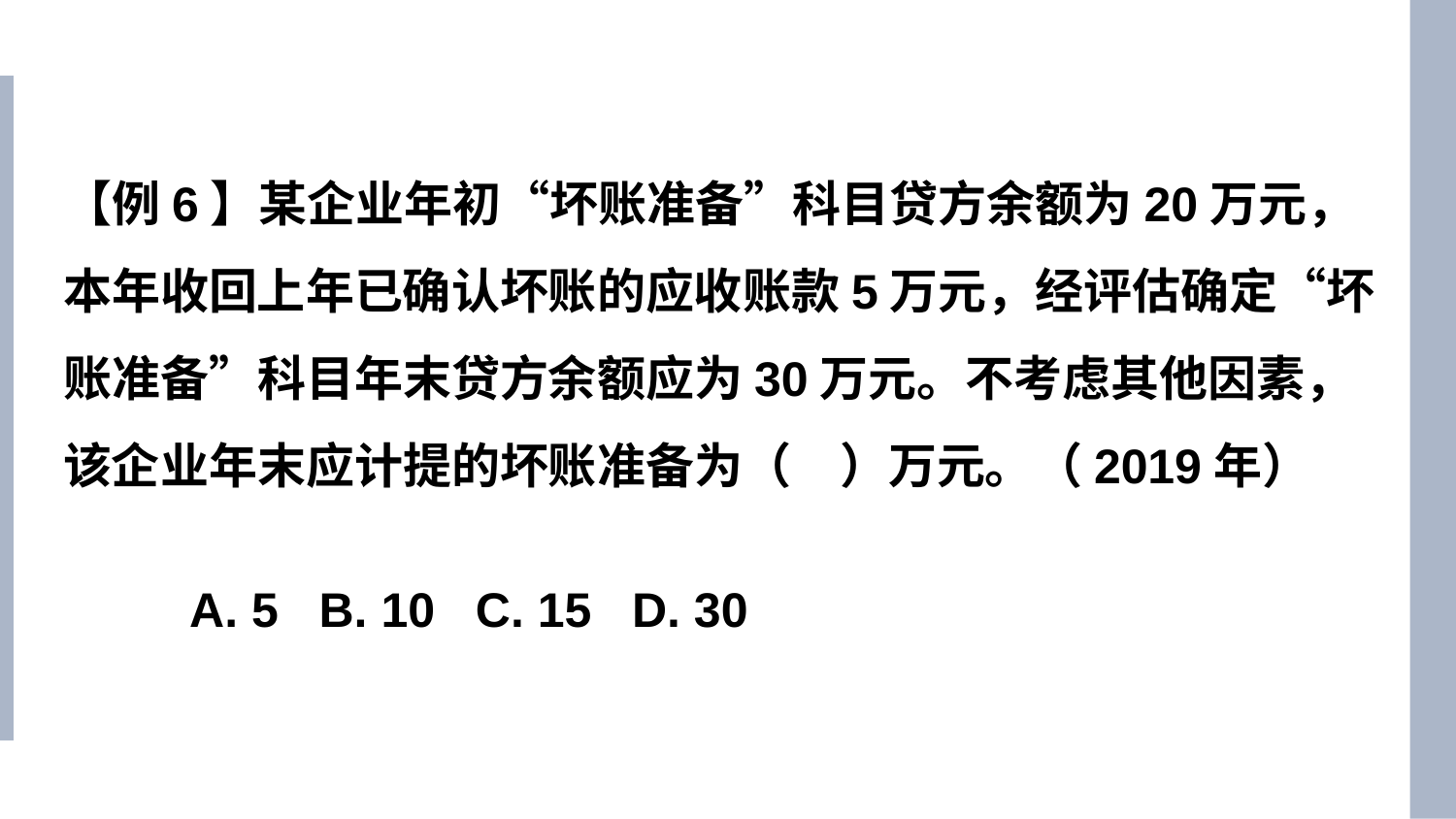

【例6】某企业年初“坏账准备”科目贷方余额为20万元，本年收回上年已确认坏账的应收账款5万元，经评估确定“坏账准备”科目年末贷方余额应为30万元。不考虑其他因素，该企业年末应计提的坏账准备为（　）万元。（2019年）
A. 5   B. 10   C. 15   D. 30